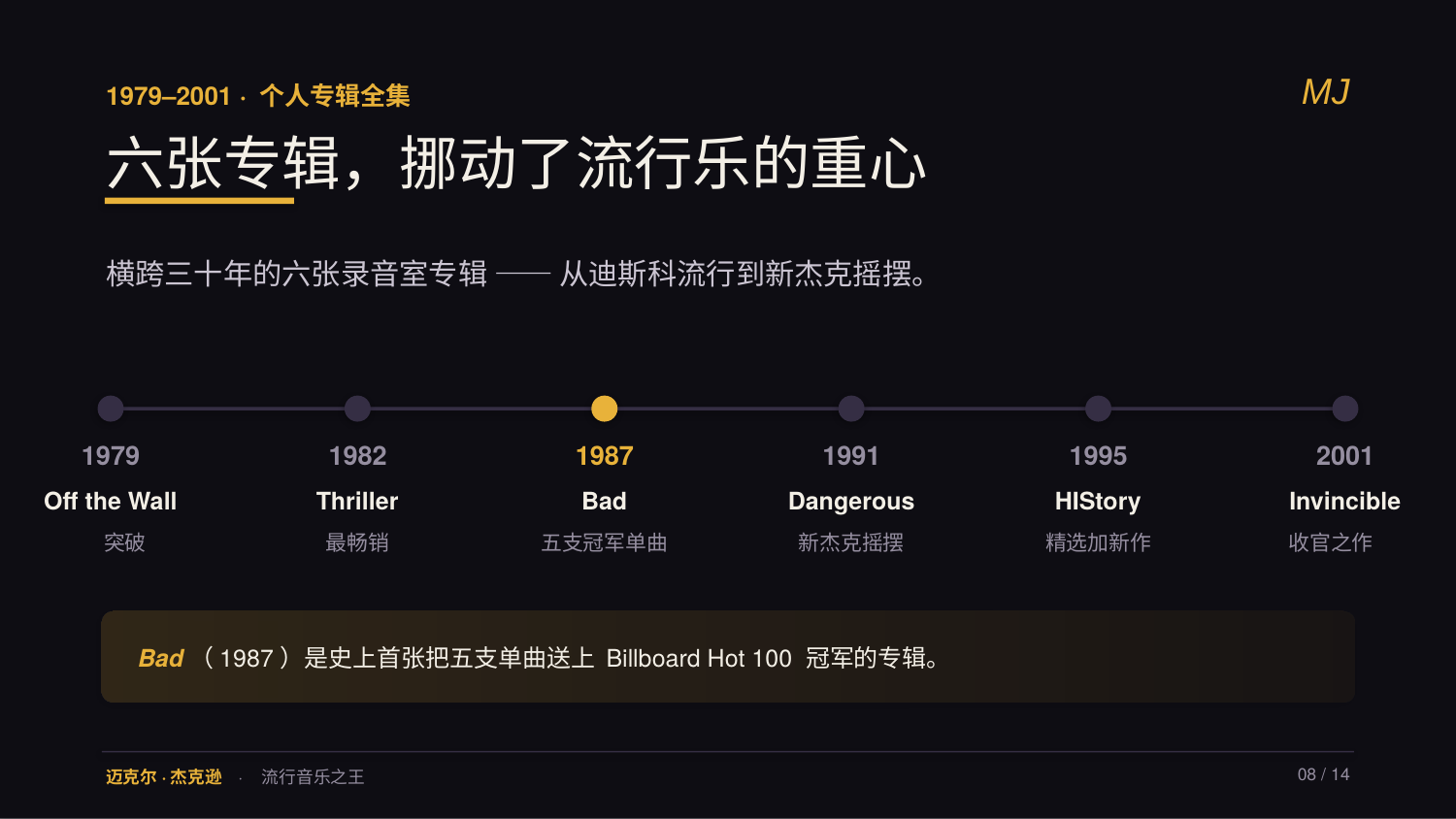

MJ
1979–2001 · 个人专辑全集
六张专辑，挪动了流行乐的重心

横跨三十年的六张录音室专辑 —— 从迪斯科流行到新杰克摇摆。

1979
1982
1987
1991
1995
2001
Off the Wall
Thriller
Bad
Dangerous
HIStory
Invincible
突破
最畅销
五支冠军单曲
新杰克摇摆
精选加新作
收官之作

Bad（1987）是史上首张把五支单曲送上 Billboard Hot 100 冠军的专辑。

迈克尔·杰克逊   ·   流行音乐之王
08 / 14